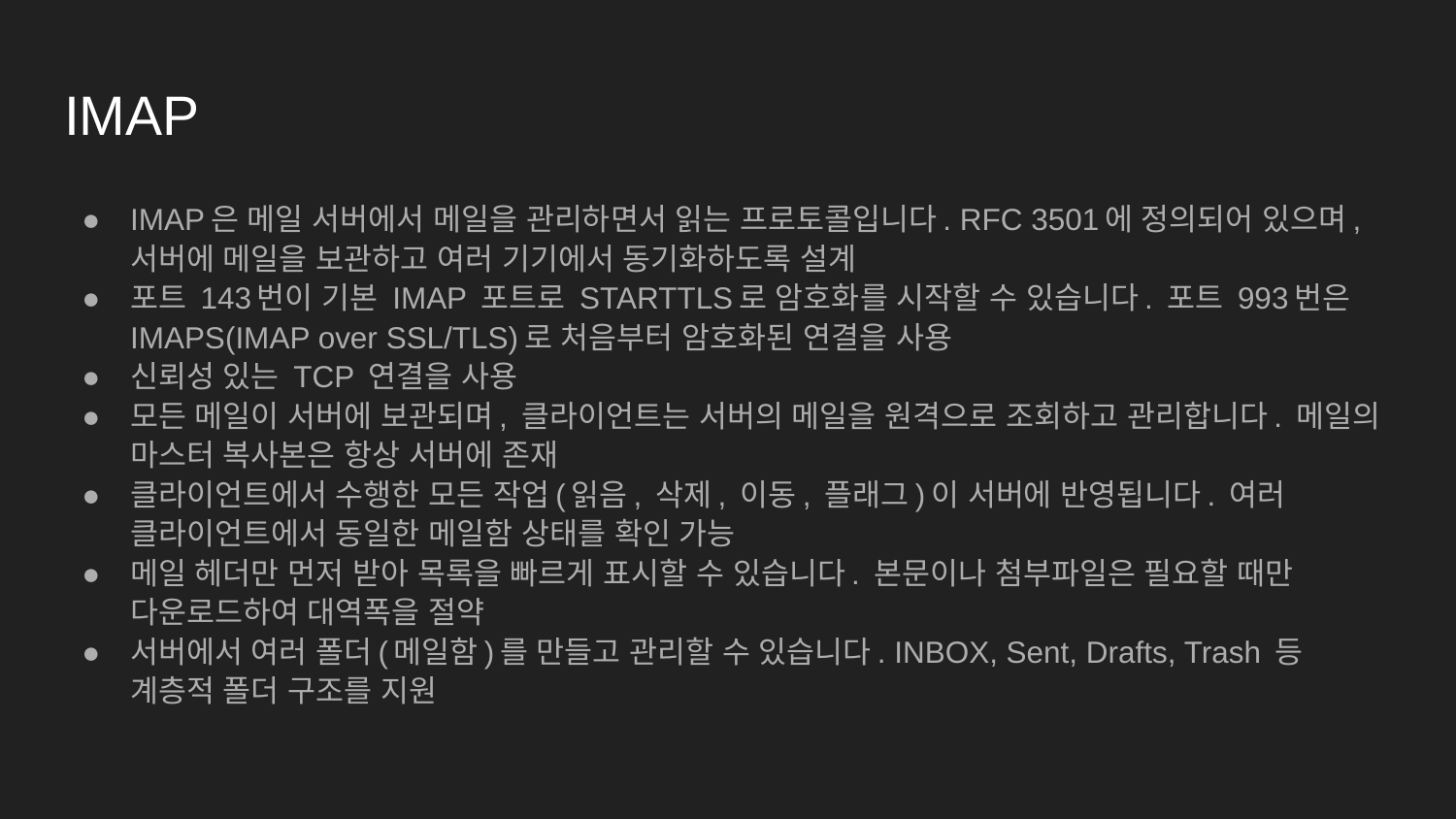

# IMAP
IMAP은 메일 서버에서 메일을 관리하면서 읽는 프로토콜입니다. RFC 3501에 정의되어 있으며, 서버에 메일을 보관하고 여러 기기에서 동기화하도록 설계
포트 143번이 기본 IMAP 포트로 STARTTLS로 암호화를 시작할 수 있습니다. 포트 993번은 IMAPS(IMAP over SSL/TLS)로 처음부터 암호화된 연결을 사용
신뢰성 있는 TCP 연결을 사용
모든 메일이 서버에 보관되며, 클라이언트는 서버의 메일을 원격으로 조회하고 관리합니다. 메일의 마스터 복사본은 항상 서버에 존재
클라이언트에서 수행한 모든 작업(읽음, 삭제, 이동, 플래그)이 서버에 반영됩니다. 여러 클라이언트에서 동일한 메일함 상태를 확인 가능
메일 헤더만 먼저 받아 목록을 빠르게 표시할 수 있습니다. 본문이나 첨부파일은 필요할 때만 다운로드하여 대역폭을 절약
서버에서 여러 폴더(메일함)를 만들고 관리할 수 있습니다. INBOX, Sent, Drafts, Trash 등 계층적 폴더 구조를 지원